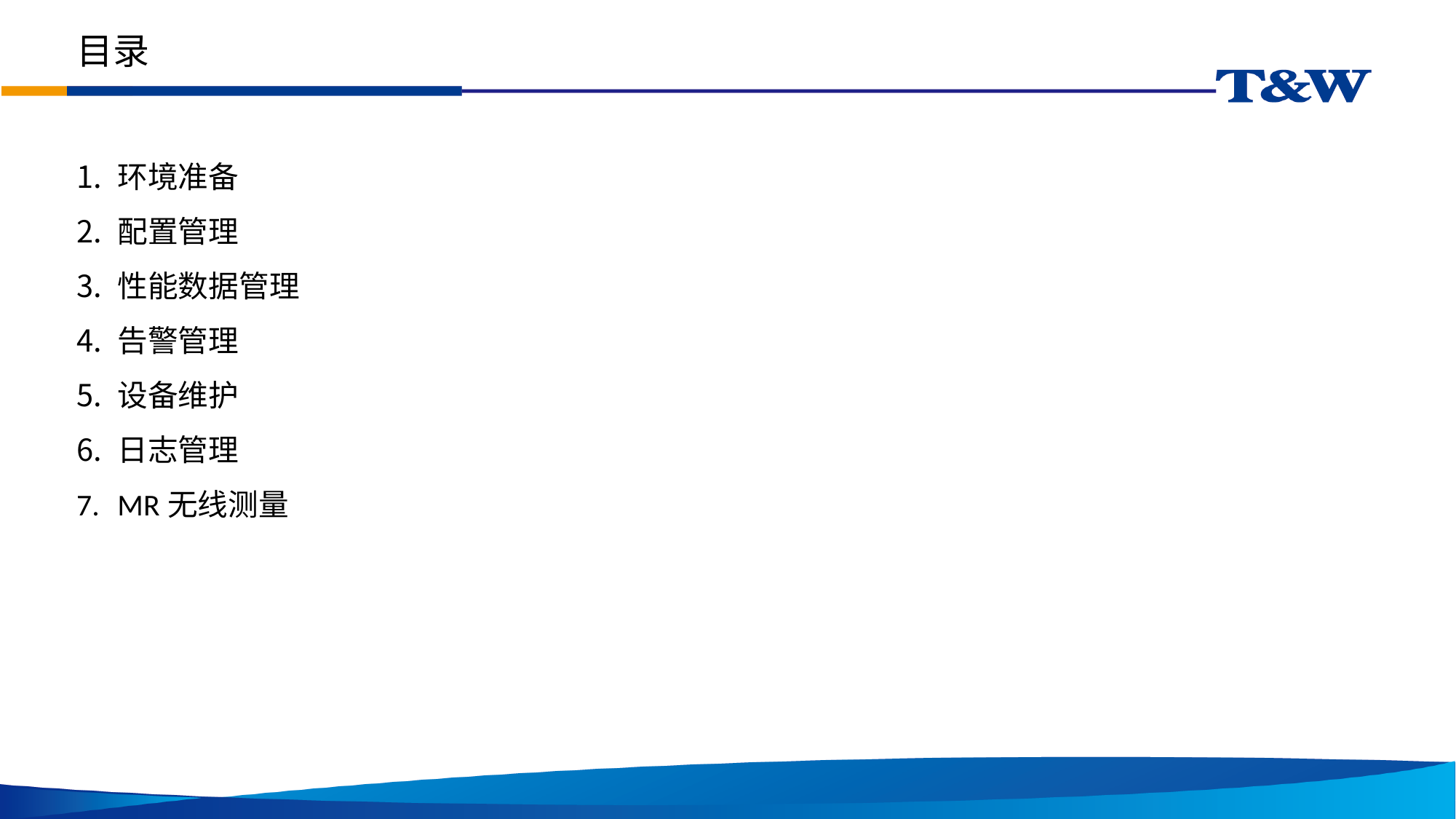

目录
环境准备
配置管理
性能数据管理
告警管理
设备维护
日志管理
MR无线测量